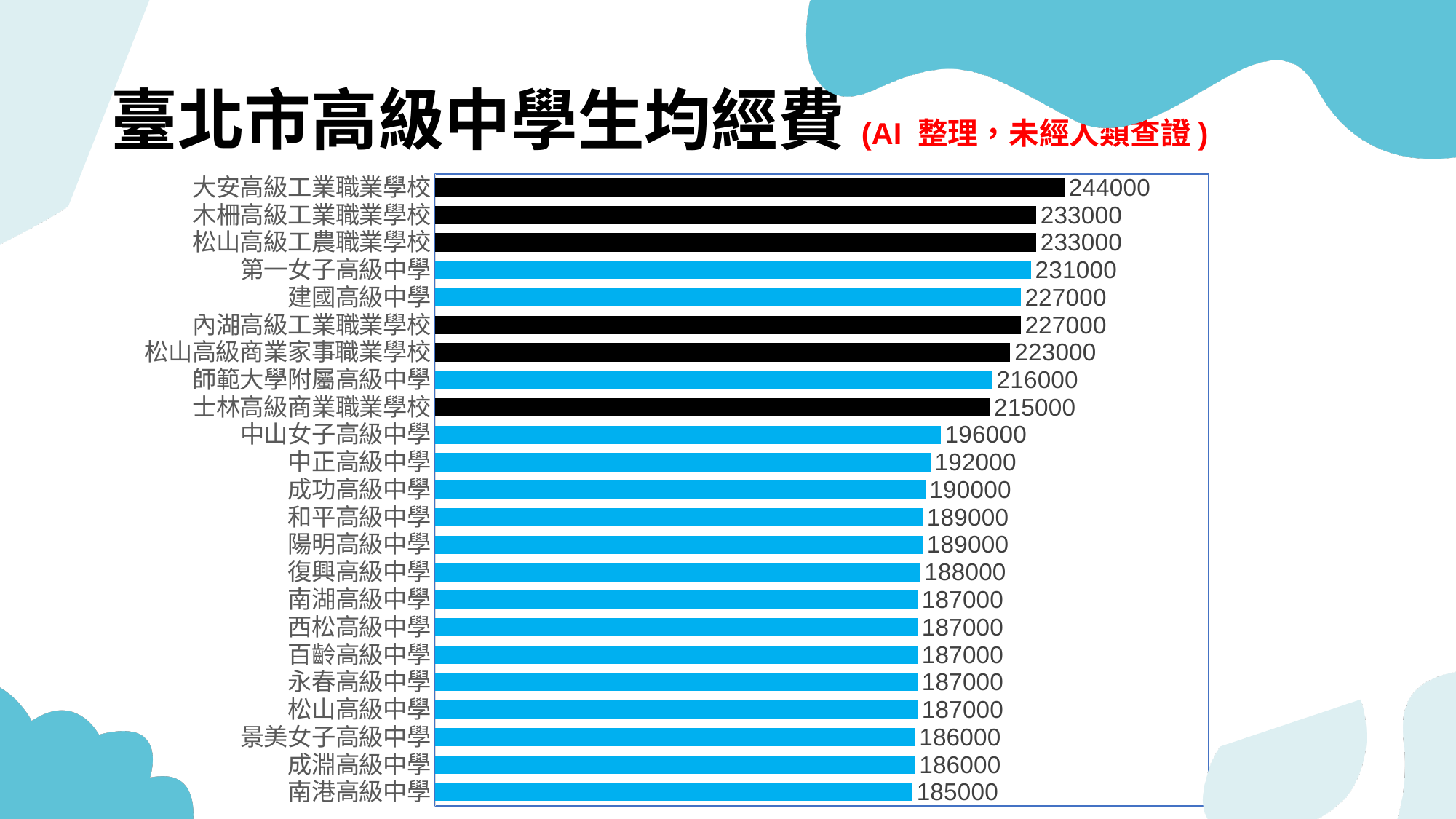

# 臺北市高級中學生均經費(AI 整理，未經人類查證)

### Chart

| Category |  |
|---|---|
| 南港高級中學 | 185000.0 |
| 成淵高級中學 | 186000.0 |
| 景美女子高級中學 | 186000.0 |
| 松山高級中學 | 187000.0 |
| 永春高級中學 | 187000.0 |
| 百齡高級中學 | 187000.0 |
| 西松高級中學 | 187000.0 |
| 南湖高級中學 | 187000.0 |
| 復興高級中學 | 188000.0 |
| 陽明高級中學 | 189000.0 |
| 和平高級中學 | 189000.0 |
| 成功高級中學 | 190000.0 |
| 中正高級中學 | 192000.0 |
| 中山女子高級中學 | 196000.0 |
| 士林高級商業職業學校 | 215000.0 |
| 師範大學附屬高級中學 | 216000.0 |
| 松山高級商業家事職業學校 | 223000.0 |
| 內湖高級工業職業學校 | 227000.0 |
| 建國高級中學 | 227000.0 |
| 第一女子高級中學 | 231000.0 |
| 松山高級工農職業學校 | 233000.0 |
| 木柵高級工業職業學校 | 233000.0 |
| 大安高級工業職業學校 | 244000.0 |